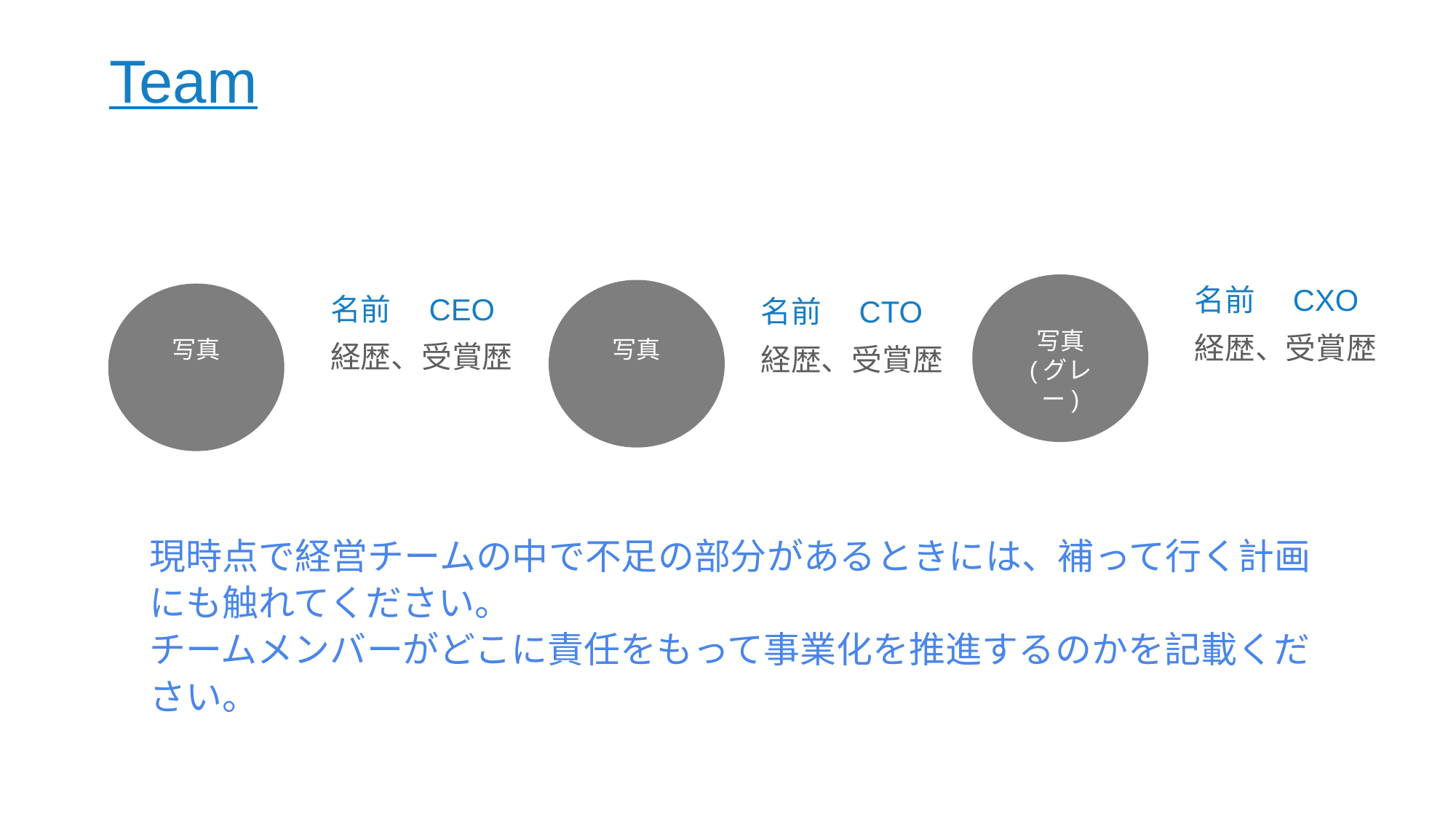

# Team
名前　CXO
経歴、受賞歴

名前　CEO
経歴、受賞歴

名前　CTO
経歴、受賞歴

写真
(グレー)
写真
写真
現時点で経営チームの中で不足の部分があるときには、補って行く計画にも触れてください。
チームメンバーがどこに責任をもって事業化を推進するのかを記載ください。
写真
(グレー)